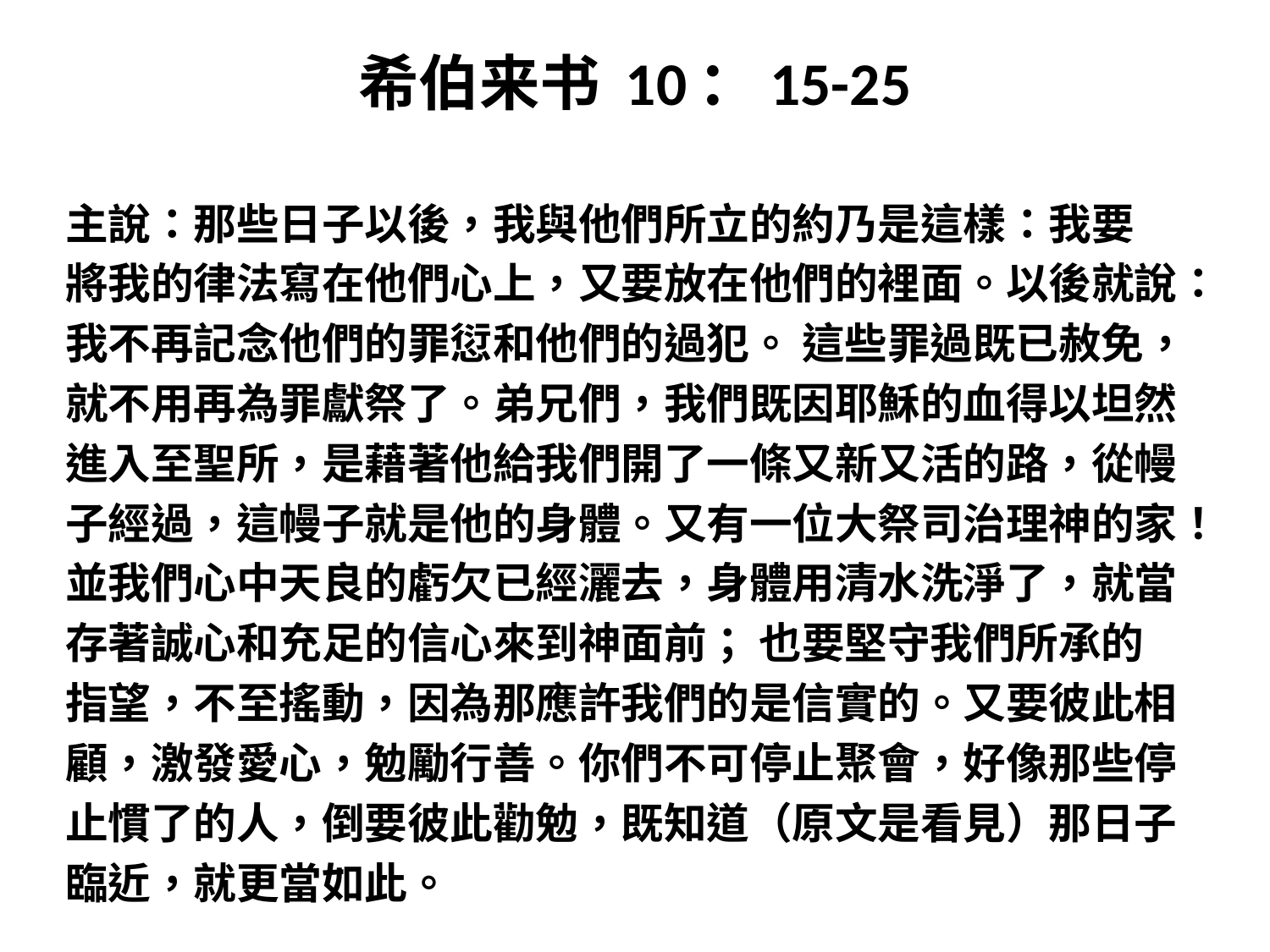

# 希伯来书 10：15-25
主說：那些日子以後，我與他們所立的約乃是這樣：我要
將我的律法寫在他們心上，又要放在他們的裡面。以後就說：
我不再記念他們的罪愆和他們的過犯。 這些罪過既已赦免，
就不用再為罪獻祭了。弟兄們，我們既因耶穌的血得以坦然
進入至聖所，是藉著他給我們開了一條又新又活的路，從幔
子經過，這幔子就是他的身體。又有一位大祭司治理神的家！
並我們心中天良的虧欠已經灑去，身體用清水洗淨了，就當
存著誠心和充足的信心來到神面前； 也要堅守我們所承的
指望，不至搖動，因為那應許我們的是信實的。又要彼此相
顧，激發愛心，勉勵行善。你們不可停止聚會，好像那些停
止慣了的人，倒要彼此勸勉，既知道（原文是看見）那日子
臨近，就更當如此。